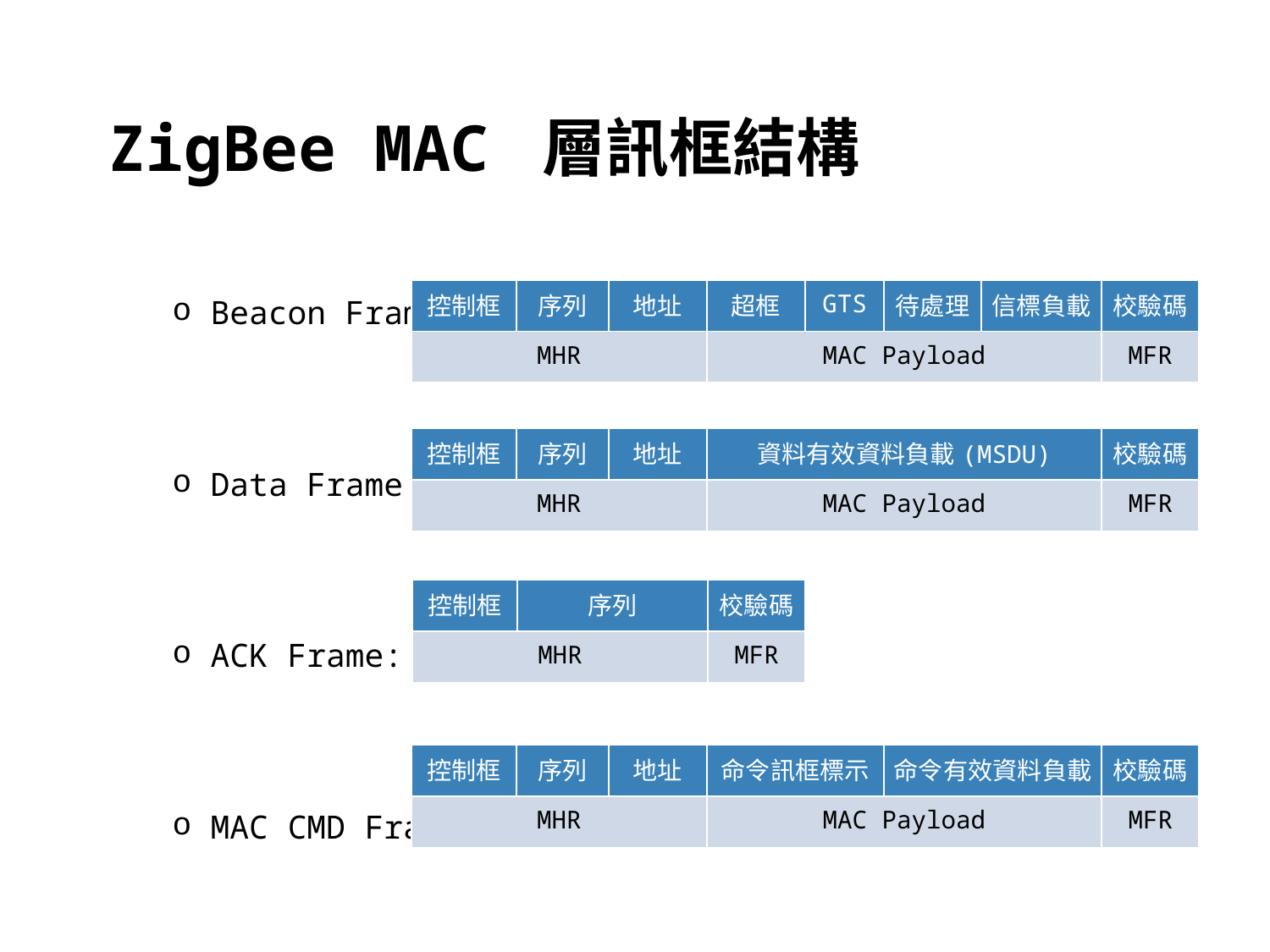

# ZigBee MAC 層訊框結構
Beacon Frame:

Data Frame:

ACK Frame:

MAC CMD Frame:

| 控制框 | 序列 | 地址 | 超框 | GTS | 待處理 | 信標負載 | 校驗碼 |
| --- | --- | --- | --- | --- | --- | --- | --- |
| MHR |  |  | MAC Payload |  |  |  | MFR |
| 控制框 | 序列 | 地址 | 資料有效資料負載(MSDU) | 校驗碼 |
| --- | --- | --- | --- | --- |
| MHR |  |  | MAC Payload | MFR |
| 控制框 | 序列 | 校驗碼 |
| --- | --- | --- |
| MHR |  | MFR |
| 控制框 | 序列 | 地址 | 命令訊框標示 | 命令有效資料負載 | 校驗碼 |
| --- | --- | --- | --- | --- | --- |
| MHR |  |  | MAC Payload |  | MFR |